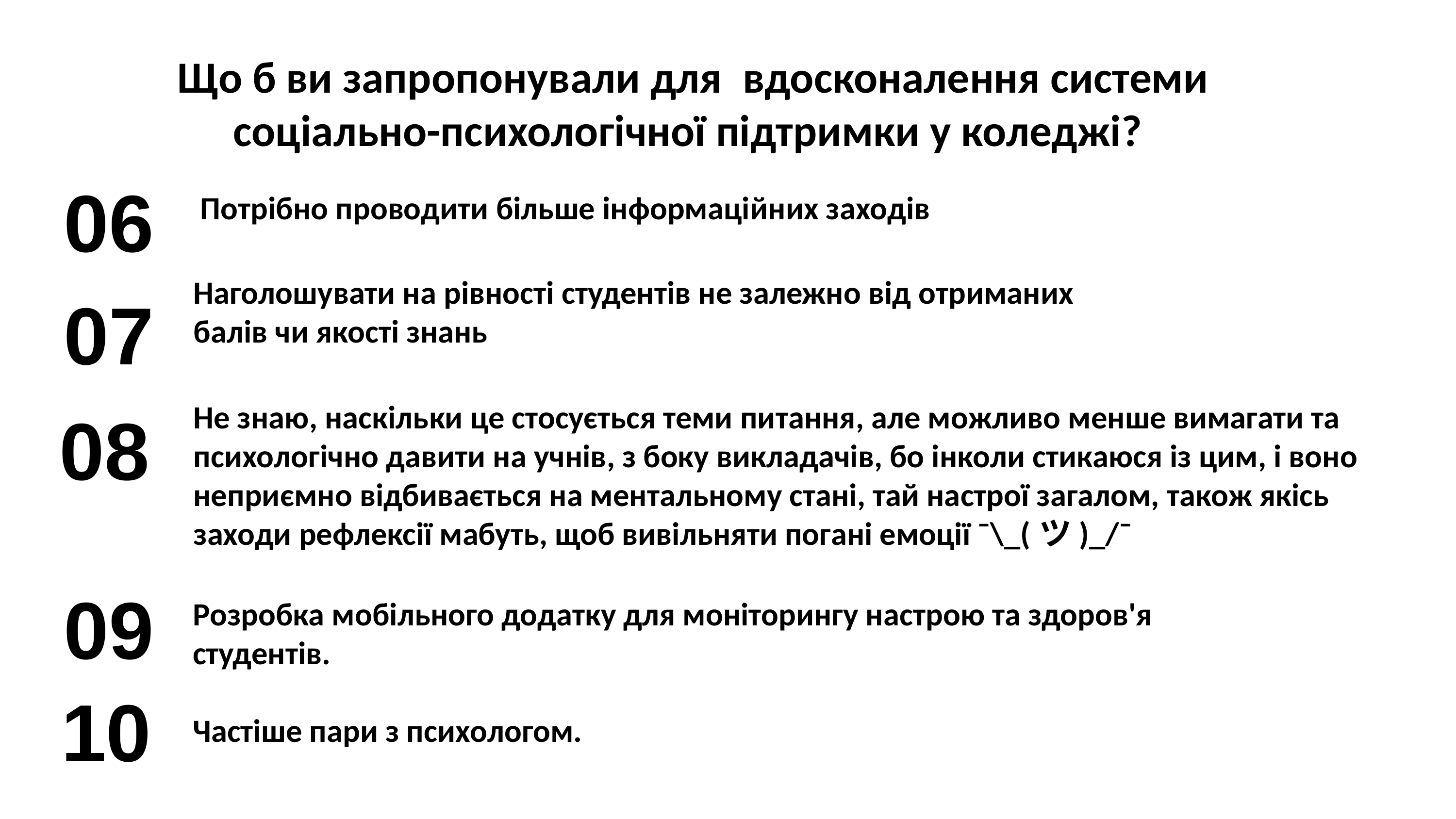

Що б ви запропонували для  вдосконалення системи соціально-психологічної підтримки у коледжі?
06
Потрібно проводити більше інформаційних заходів
Наголошувати на рівності студентів не залежно від отриманих балів чи якості знань
07
Не знаю, наскільки це стосується теми питання, але можливо менше вимагати та психологічно давити на учнів, з боку викладачів, бо інколи стикаюся із цим, і воно неприємно відбивається на ментальному стані, тай настрої загалом, також якісь заходи рефлексії мабуть, щоб вивільняти погані емоції ¯⁠\⁠_⁠(⁠ツ⁠)⁠_⁠/⁠¯
08
09
Розробка мобільного додатку для моніторингу настрою та здоров'я студентів.

Частіше пари з психологом.
10